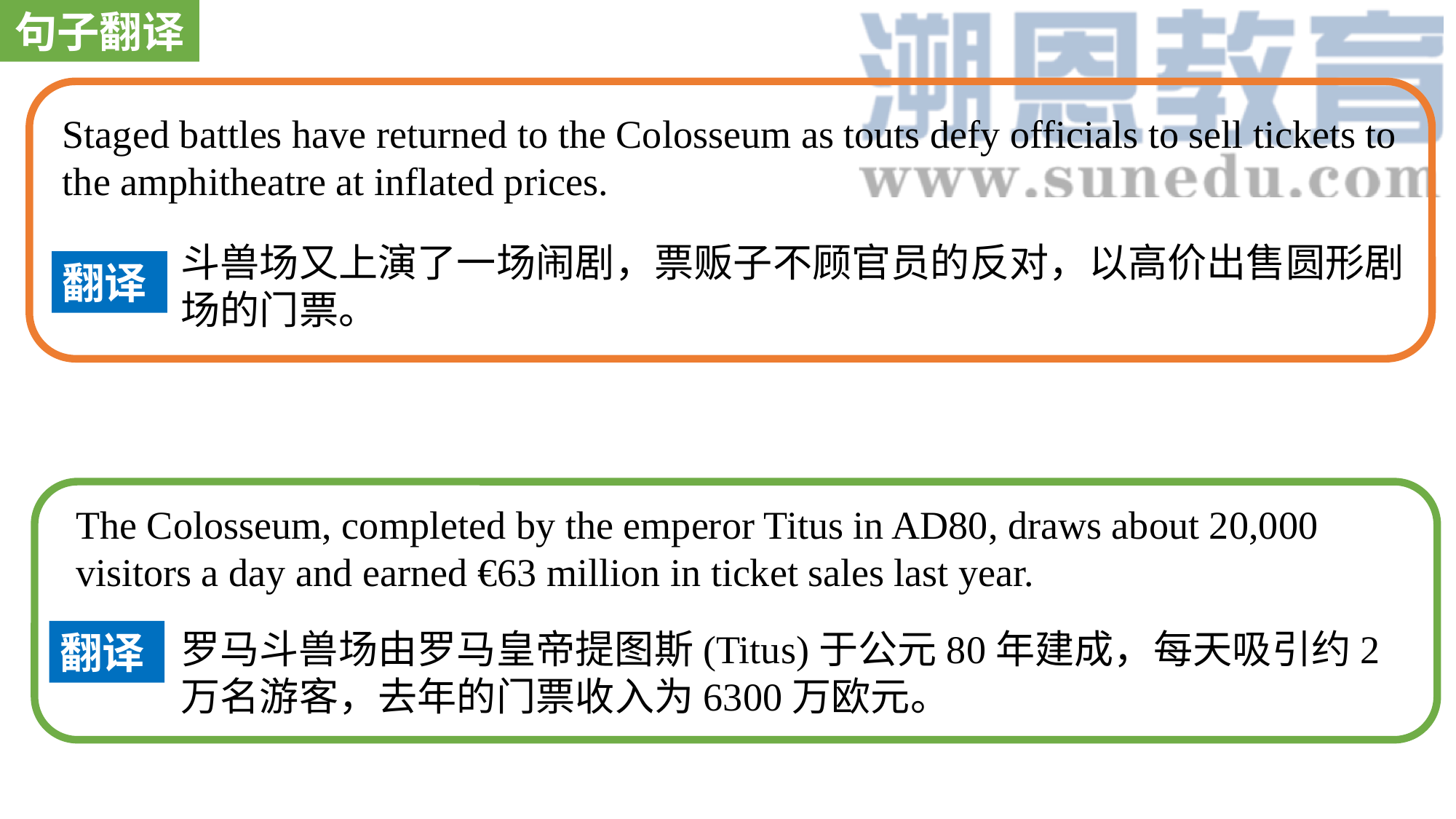

句子翻译

Staged battles have returned to the Colosseum as touts defy officials to sell tickets to the amphitheatre at inflated prices.
斗兽场又上演了一场闹剧，票贩子不顾官员的反对，以高价出售圆形剧场的门票。
翻译

The Colosseum, completed by the emperor Titus in AD80, draws about 20,000 visitors a day and earned €63 million in ticket sales last year.
罗马斗兽场由罗马皇帝提图斯(Titus)于公元80年建成，每天吸引约2万名游客，去年的门票收入为6300万欧元。
翻译